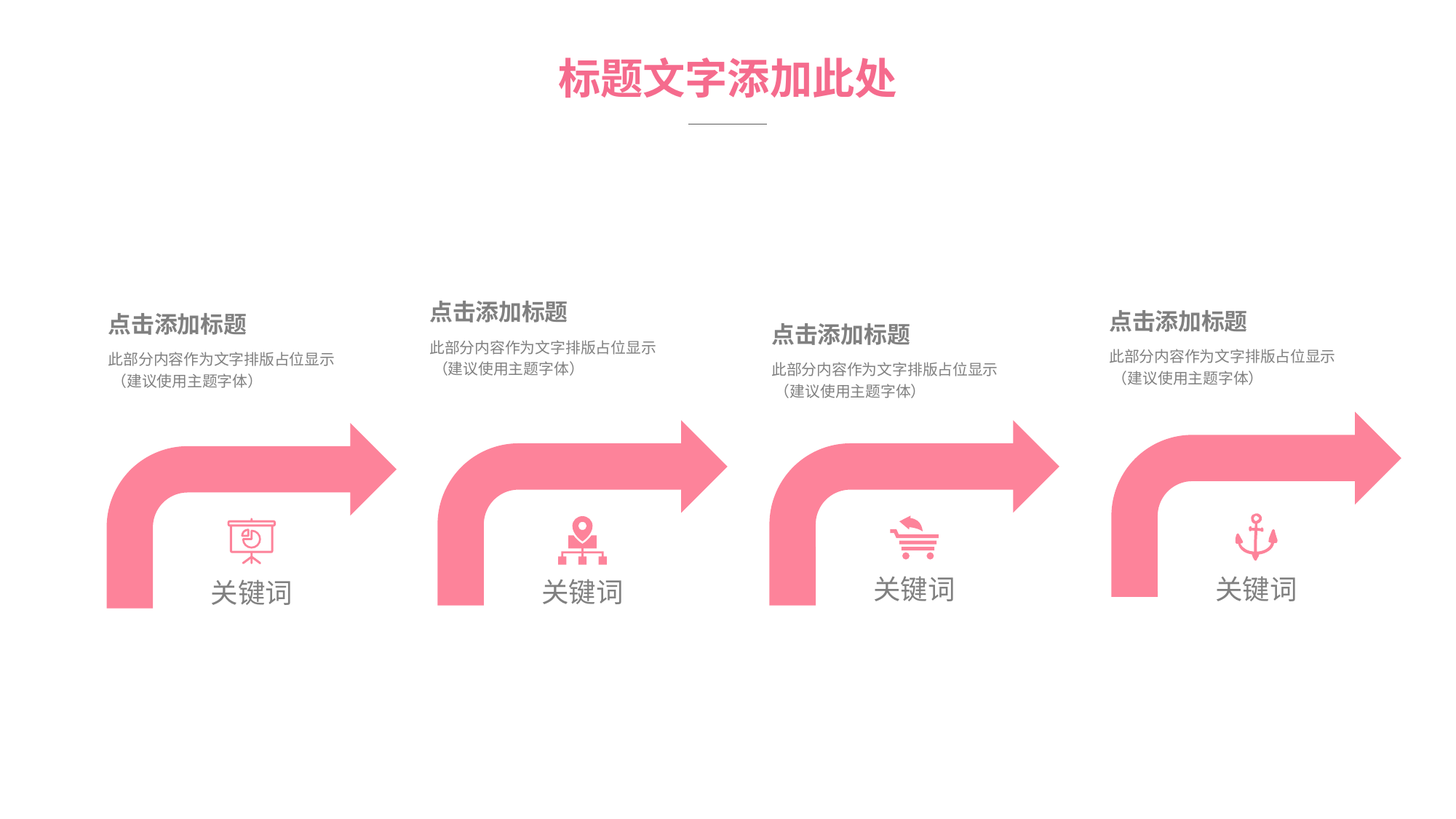

标题文字添加此处
点击添加标题
点击添加标题
点击添加标题
点击添加标题
此部分内容作为文字排版占位显示
 （建议使用主题字体）
此部分内容作为文字排版占位显示
 （建议使用主题字体）
此部分内容作为文字排版占位显示
 （建议使用主题字体）
此部分内容作为文字排版占位显示
 （建议使用主题字体）

关键词
关键词
关键词
关键词